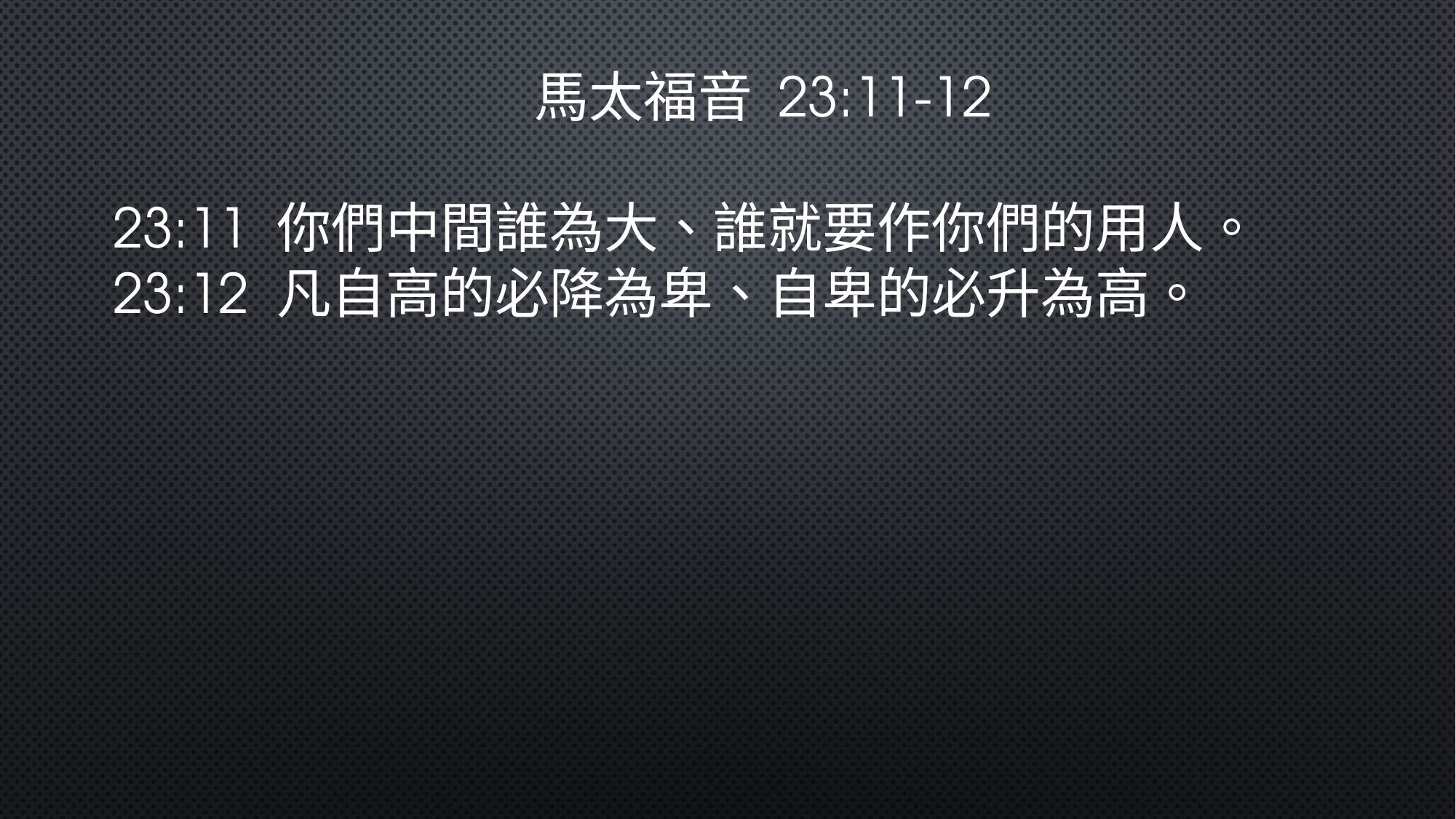

馬太福音 23:11-12

23:11 你們中間誰為大、誰就要作你們的用人。
23:12 凡自高的必降為卑、自卑的必升為高。